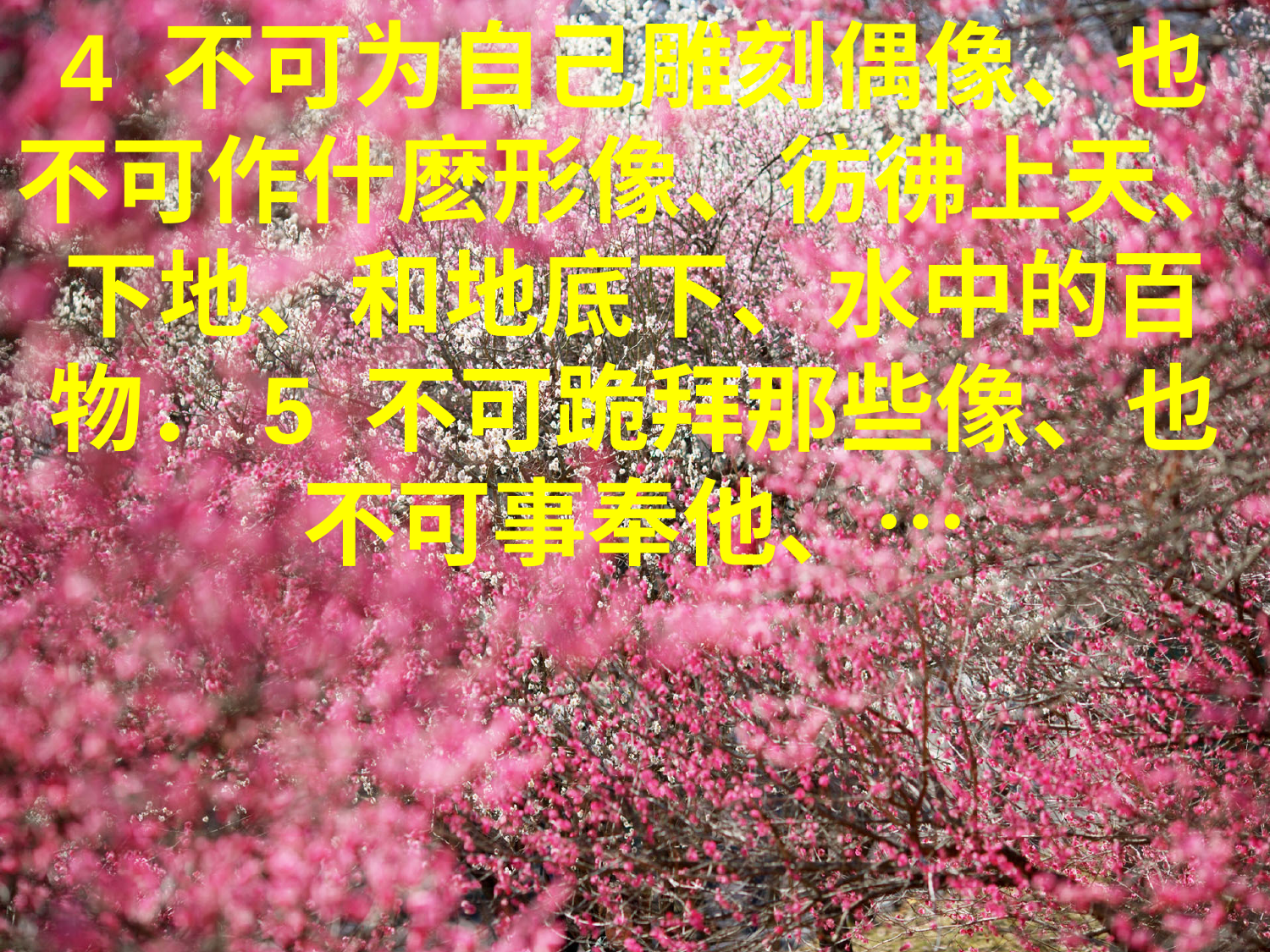

4 不可为自己雕刻偶像、也不可作什麽形像、彷彿上天、下地、和地底下、水中的百物．5 不可跪拜那些像、也不可事奉他、…